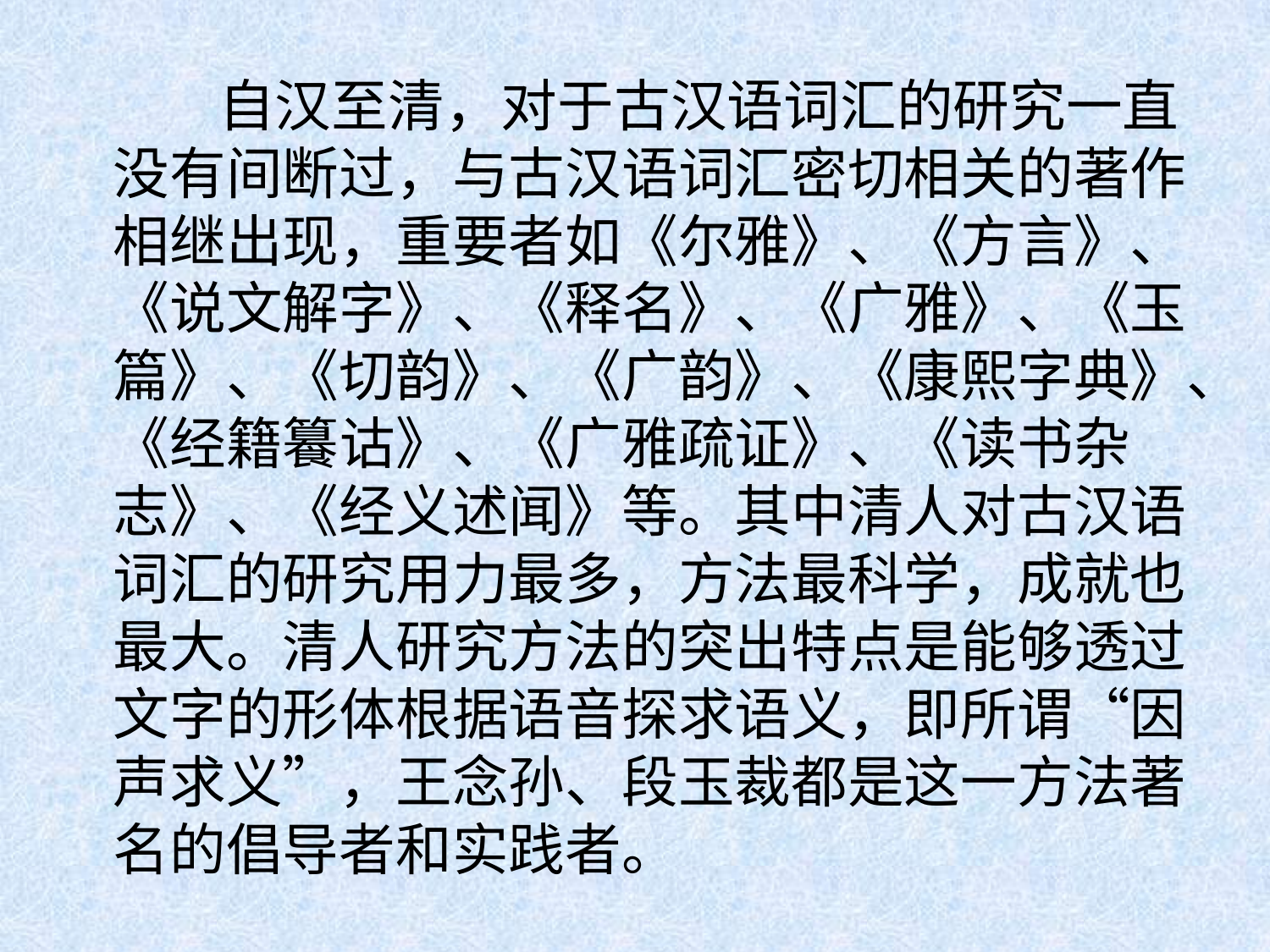

自汉至清，对于古汉语词汇的研究一直没有间断过，与古汉语词汇密切相关的著作相继出现，重要者如《尔雅》、《方言》、《说文解字》、《释名》、《广雅》、《玉篇》、《切韵》、《广韵》、《康熙字典》、《经籍籑诂》、《广雅疏证》、《读书杂志》、《经义述闻》等。其中清人对古汉语词汇的研究用力最多，方法最科学，成就也最大。清人研究方法的突出特点是能够透过文字的形体根据语音探求语义，即所谓“因声求义”，王念孙、段玉裁都是这一方法著名的倡导者和实践者。